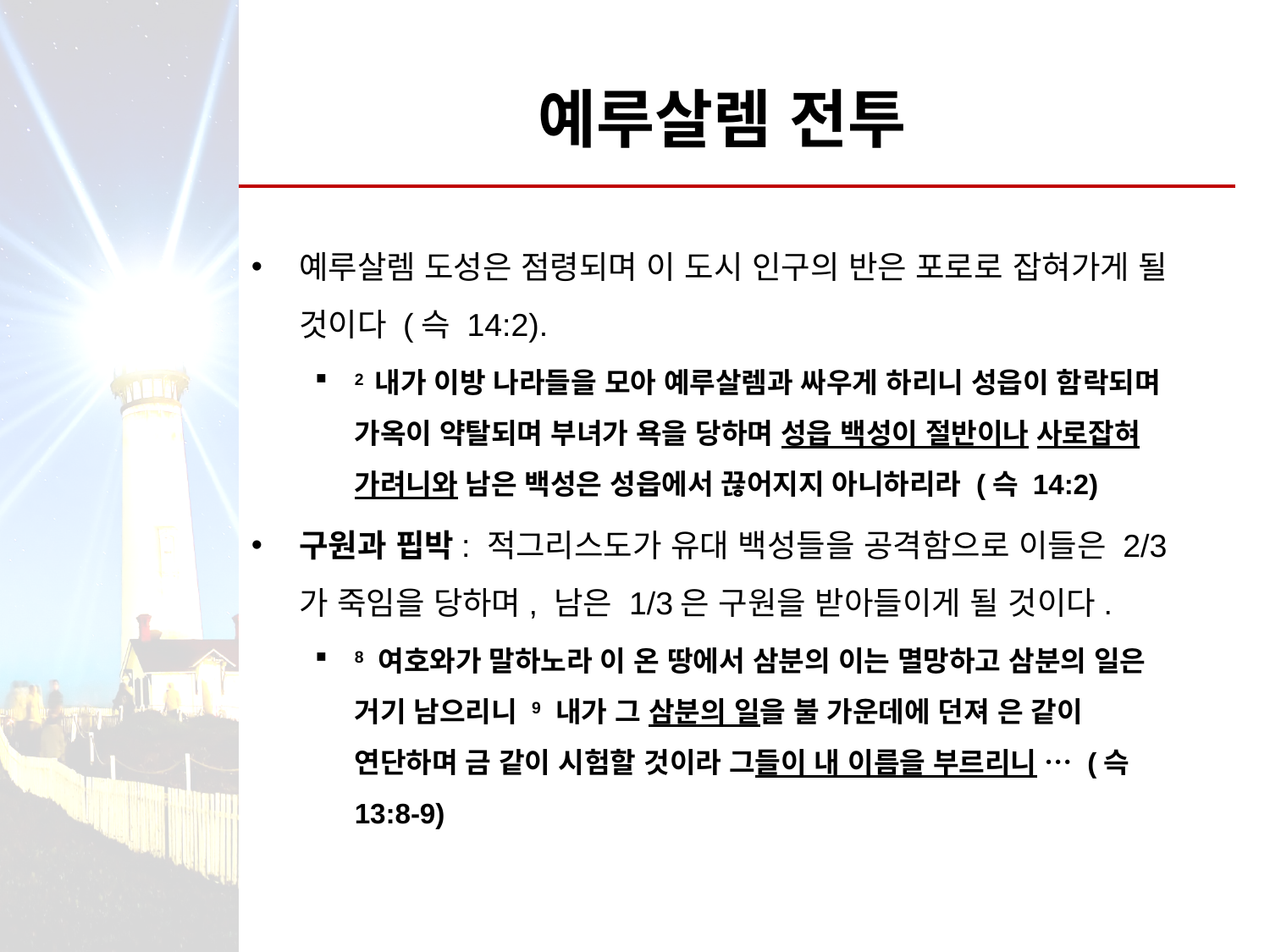

# 예루살렘 전투
예루살렘 도성은 점령되며 이 도시 인구의 반은 포로로 잡혀가게 될 것이다 (슥 14:2).
2 내가 이방 나라들을 모아 예루살렘과 싸우게 하리니 성읍이 함락되며 가옥이 약탈되며 부녀가 욕을 당하며 성읍 백성이 절반이나 사로잡혀 가려니와 남은 백성은 성읍에서 끊어지지 아니하리라 (슥 14:2)
구원과 핍박: 적그리스도가 유대 백성들을 공격함으로 이들은 2/3가 죽임을 당하며, 남은 1/3은 구원을 받아들이게 될 것이다.
8 여호와가 말하노라 이 온 땅에서 삼분의 이는 멸망하고 삼분의 일은 거기 남으리니 9 내가 그 삼분의 일을 불 가운데에 던져 은 같이 연단하며 금 같이 시험할 것이라 그들이 내 이름을 부르리니 … (슥 13:8-9)